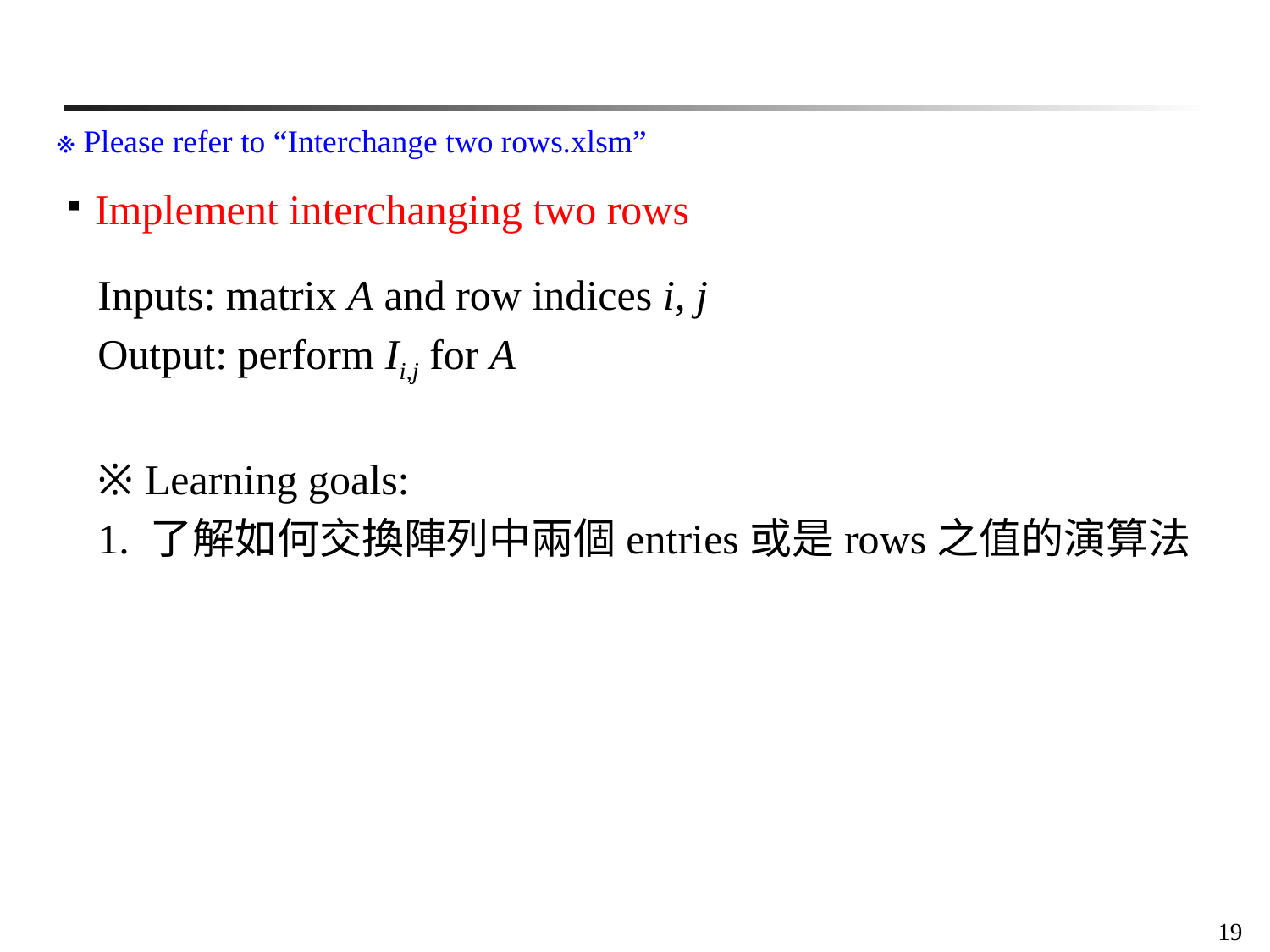

※ Please refer to “Interchange two rows.xlsm”
Implement interchanging two rows
Inputs: matrix A and row indices i, j
Output: perform Ii,j for A

※ Learning goals:
1. 了解如何交換陣列中兩個entries或是rows之值的演算法
19